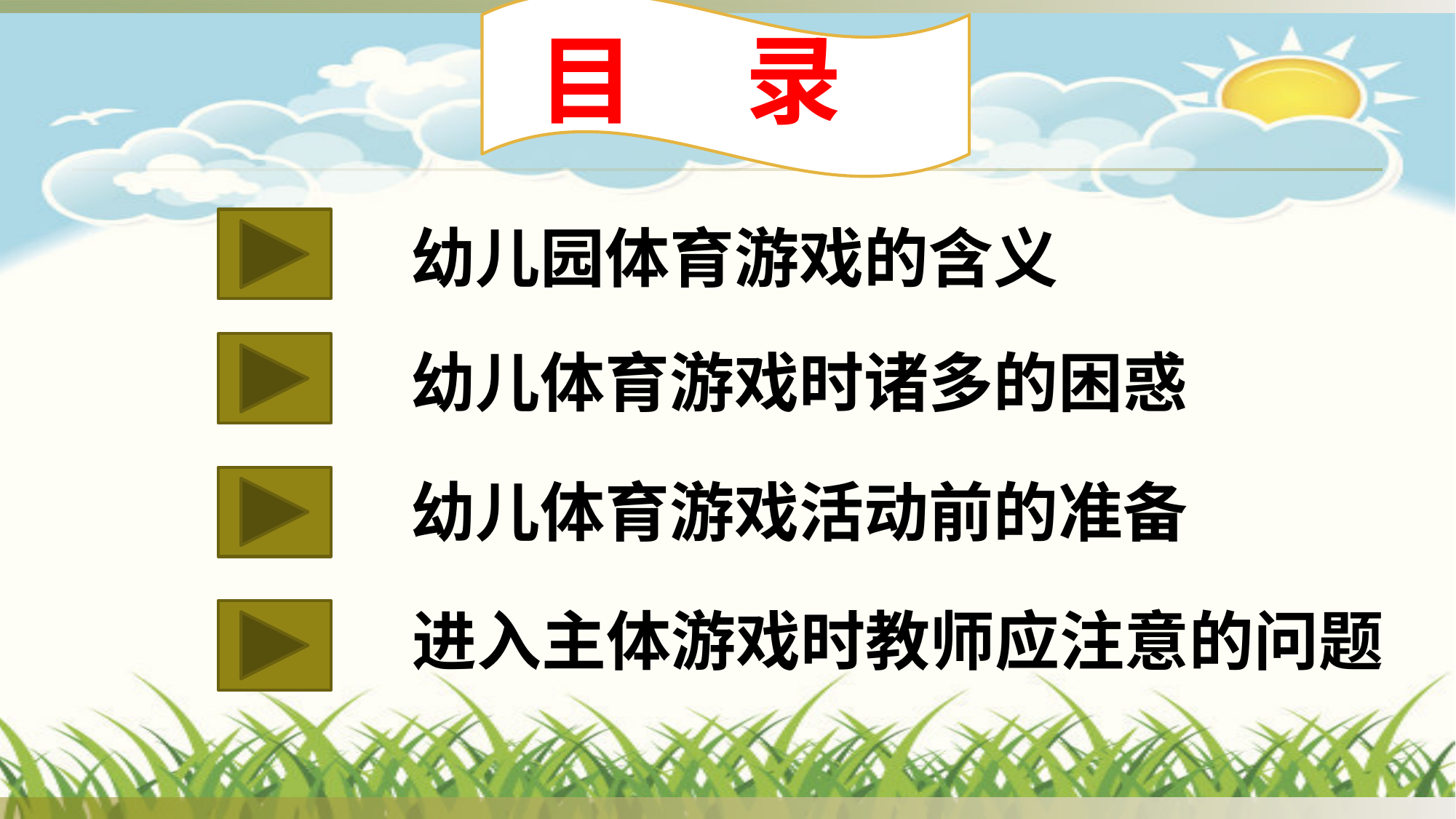

目     录

幼儿园体育游戏的含义

幼儿体育游戏时诸多的困惑
幼儿体育游戏活动前的准备

进入主体游戏时教师应注意的问题